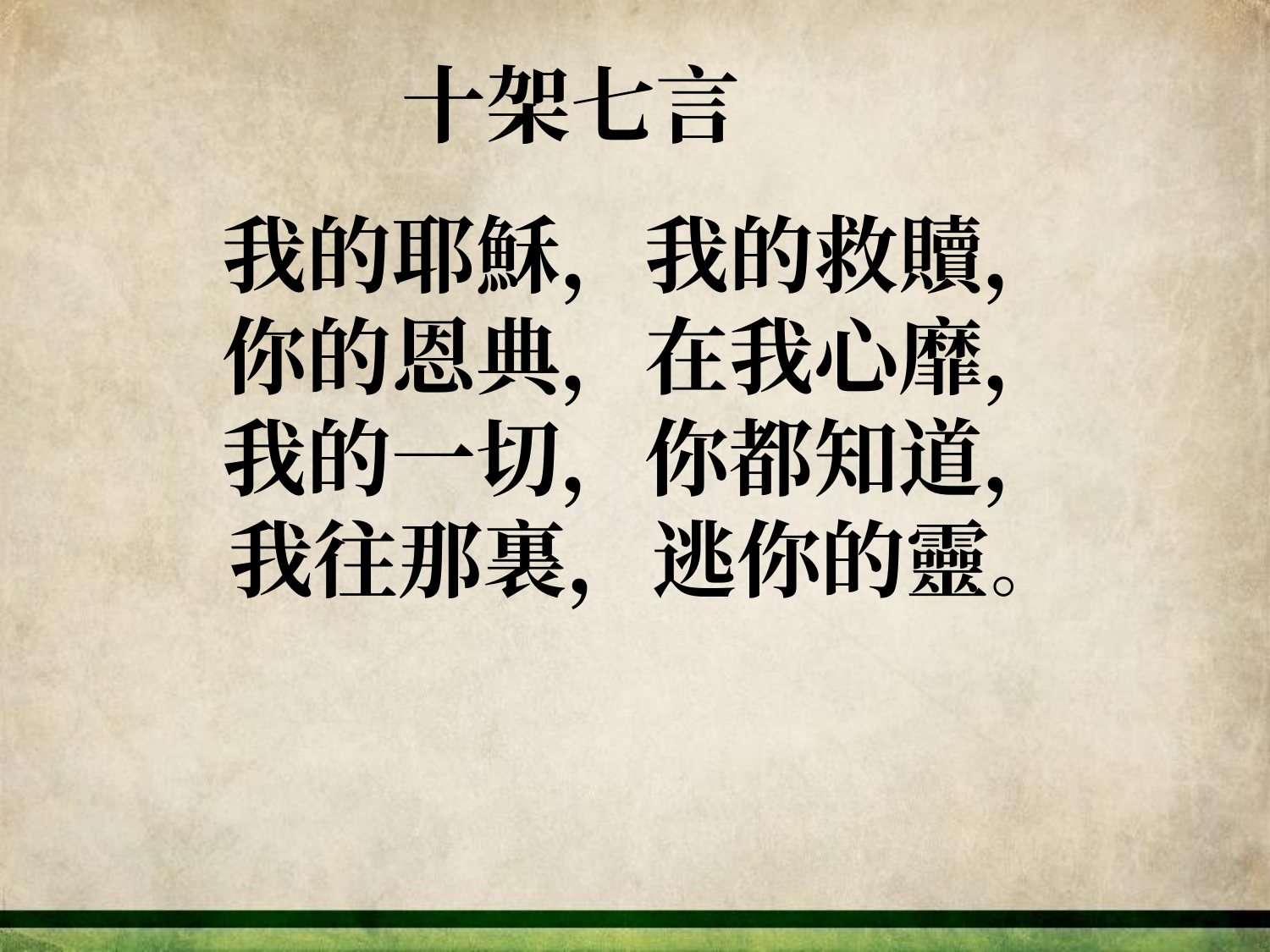

十架七言
我的耶穌，我的救贖，
你的恩典，在我心靡，
我的一切，你都知道，
我往那裏，逃你的靈。